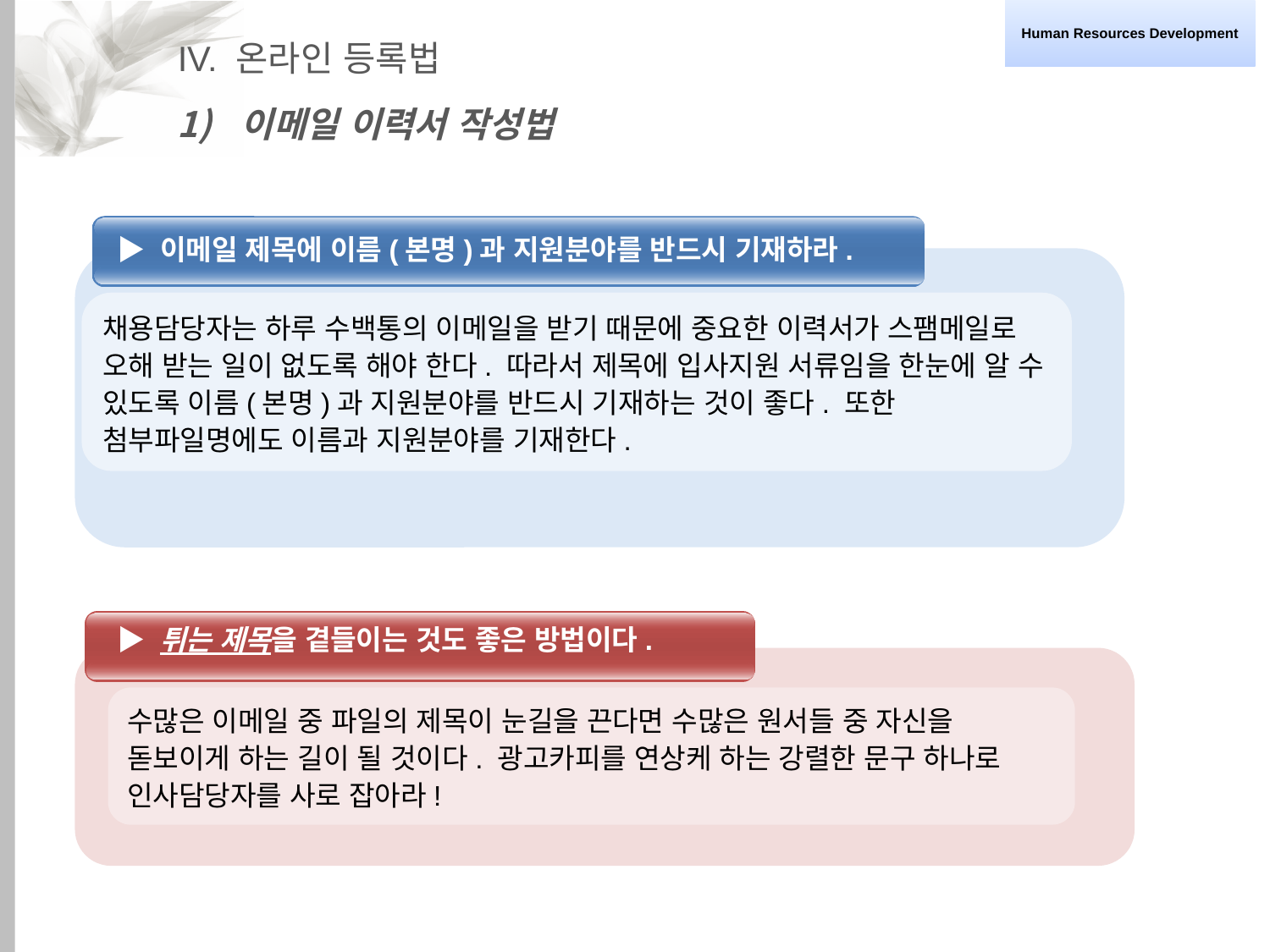

Human Resources Development
HumanResourcesDevelopment
IV. 온라인 등록법
이메일 이력서 작성법

▶ 이메일 제목에 이름(본명)과 지원분야를 반드시 기재하라.

채용담당자는 하루 수백통의 이메일을 받기 때문에 중요한 이력서가 스팸메일로 오해 받는 일이 없도록 해야 한다. 따라서 제목에 입사지원 서류임을 한눈에 알 수 있도록 이름(본명)과 지원분야를 반드시 기재하는 것이 좋다. 또한 첨부파일명에도 이름과 지원분야를 기재한다.

▶ 튀는 제목을 곁들이는 것도 좋은 방법이다.

수많은 이메일 중 파일의 제목이 눈길을 끈다면 수많은 원서들 중 자신을 돋보이게 하는 길이 될 것이다. 광고카피를 연상케 하는 강렬한 문구 하나로 인사담당자를 사로 잡아라!